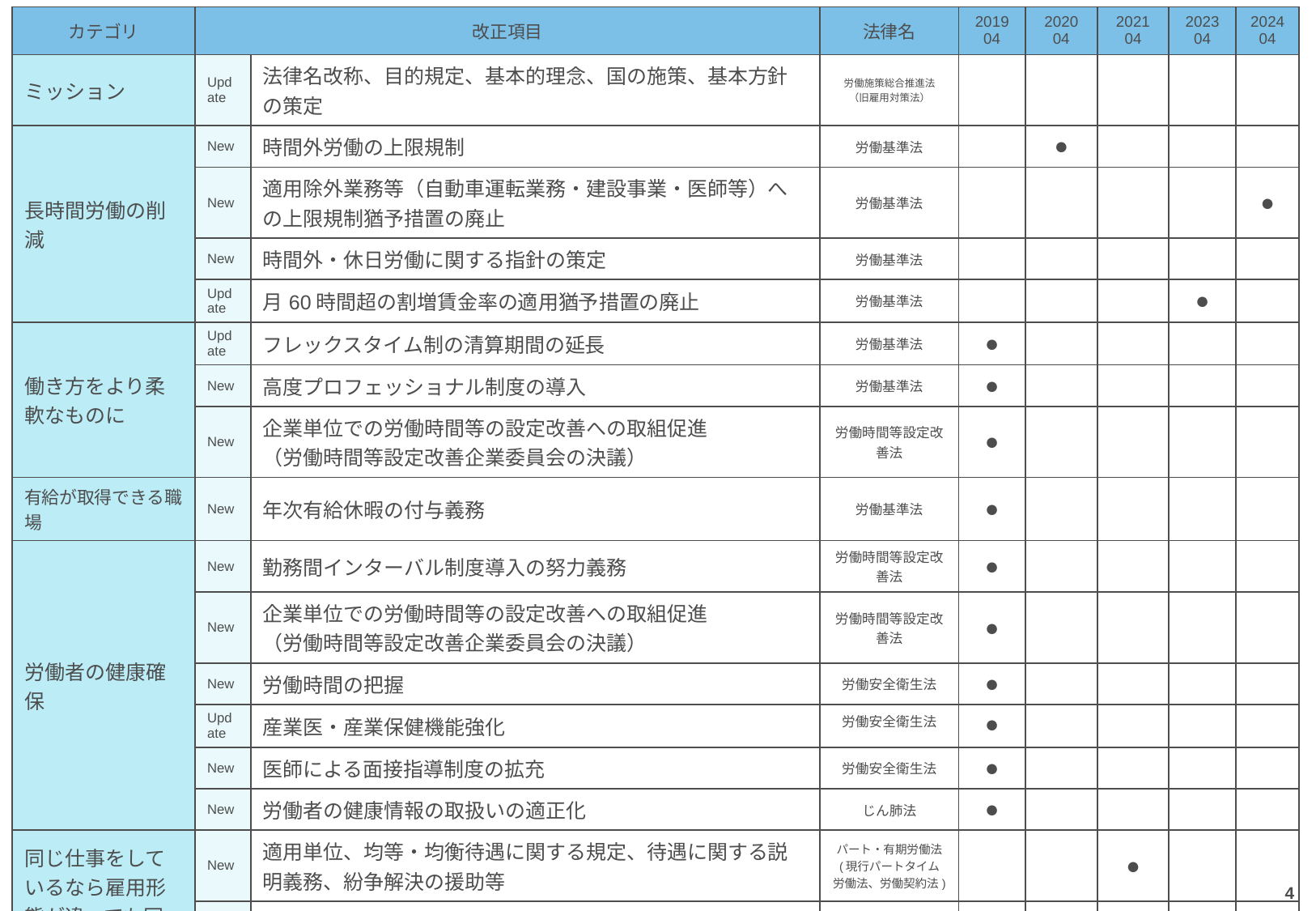

| カテゴリ | 改正項目 |  | 法律名 | 2019 04 | 2020 04 | 2021 04 | 2023 04 | 2024 04 |
| --- | --- | --- | --- | --- | --- | --- | --- | --- |
| ミッション | Update | 法律名改称、目的規定、基本的理念、国の施策、基本方針の策定 | 労働施策総合推進法 （旧雇用対策法） |  |  |  |  |  |
| 長時間労働の削減 | New | 時間外労働の上限規制 | 労働基準法 |  | ● |  |  |  |
|  | New | 適用除外業務等（自動車運転業務・建設事業・医師等）への上限規制猶予措置の廃止 | 労働基準法 |  |  |  |  | ● |
|  | New | 時間外・休日労働に関する指針の策定 | 労働基準法 |  |  |  |  |  |
|  | Update | 月60時間超の割増賃金率の適用猶予措置の廃止 | 労働基準法 |  |  |  | ● |  |
| 働き方をより柔軟なものに | Update | フレックスタイム制の清算期間の延長 | 労働基準法 | ● |  |  |  |  |
|  | New | 高度プロフェッショナル制度の導入 | 労働基準法 | ● |  |  |  |  |
|  | New | 企業単位での労働時間等の設定改善への取組促進 （労働時間等設定改善企業委員会の決議） | 労働時間等設定改善法 | ● |  |  |  |  |
| 有給が取得できる職場 | New | 年次有給休暇の付与義務 | 労働基準法 | ● |  |  |  |  |
| 労働者の健康確保 | New | 勤務間インターバル制度導入の努力義務 | 労働時間等設定改善法 | ● |  |  |  |  |
|  | New | 企業単位での労働時間等の設定改善への取組促進 （労働時間等設定改善企業委員会の決議） | 労働時間等設定改善法 | ● |  |  |  |  |
|  | New | 労働時間の把握 | 労働安全衛生法 | ● |  |  |  |  |
|  | Update | 産業医・産業保健機能強化 | 労働安全衛生法 | ● |  |  |  |  |
|  | New | 医師による面接指導制度の拡充 | 労働安全衛生法 | ● |  |  |  |  |
|  | New | 労働者の健康情報の取扱いの適正化 | じん肺法 | ● |  |  |  |  |
| 同じ仕事をしているなら雇用形態が違っても同じ賃金・処遇に | New | 適用単位、均等・均衡待遇に関する規定、待遇に関する説明義務、紛争解決の援助等 | パート・有期労働法 (現行パートタイム 労働法、労働契約法) |  |  | ● |  |  |
|  | New | 均等・均衡待遇に関する規定、待遇に関する説明義務、紛争解決の援助等 | 労働者派遣法 |  | ● |  |  |  |
#
4